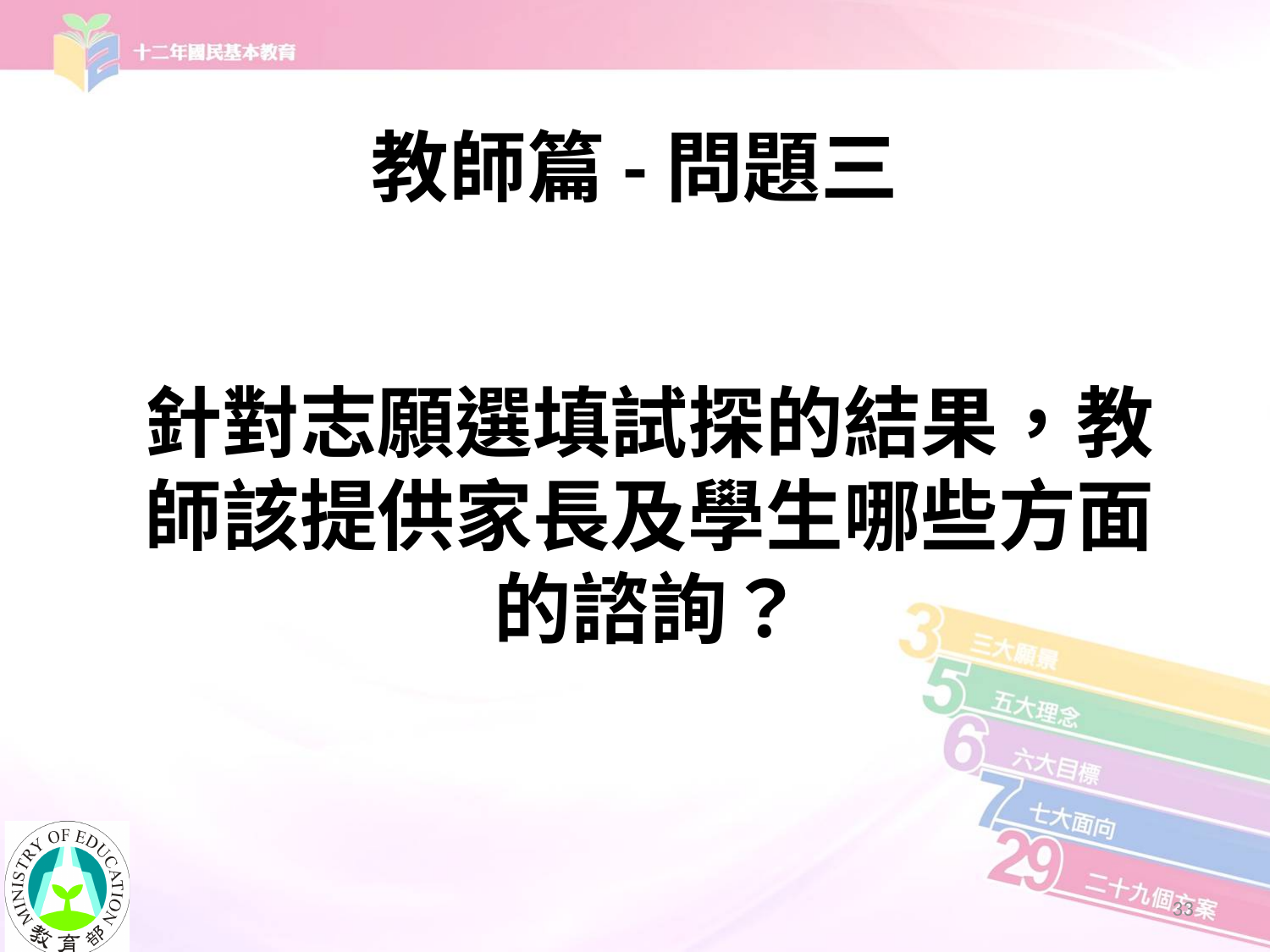

# 教師篇-問題三
	針對志願選填試探的結果，教師該提供家長及學生哪些方面的諮詢？
33